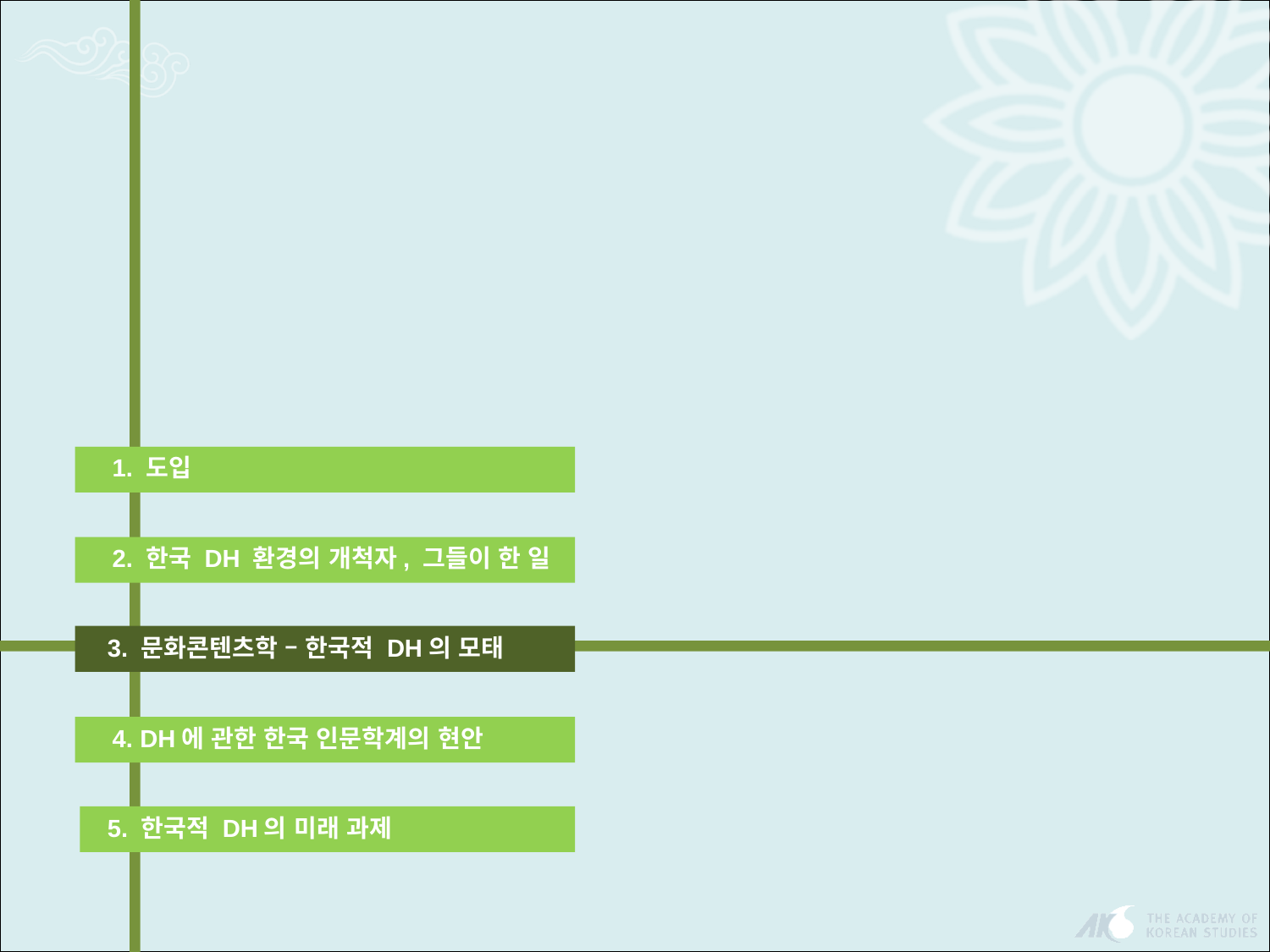

1. 도입

2. 한국 DH 환경의 개척자, 그들이 한 일

3. 문화콘텐츠학 – 한국적 DH의 모태

4. DH에 관한 한국 인문학계의 현안

5. 한국적 DH의 미래 과제